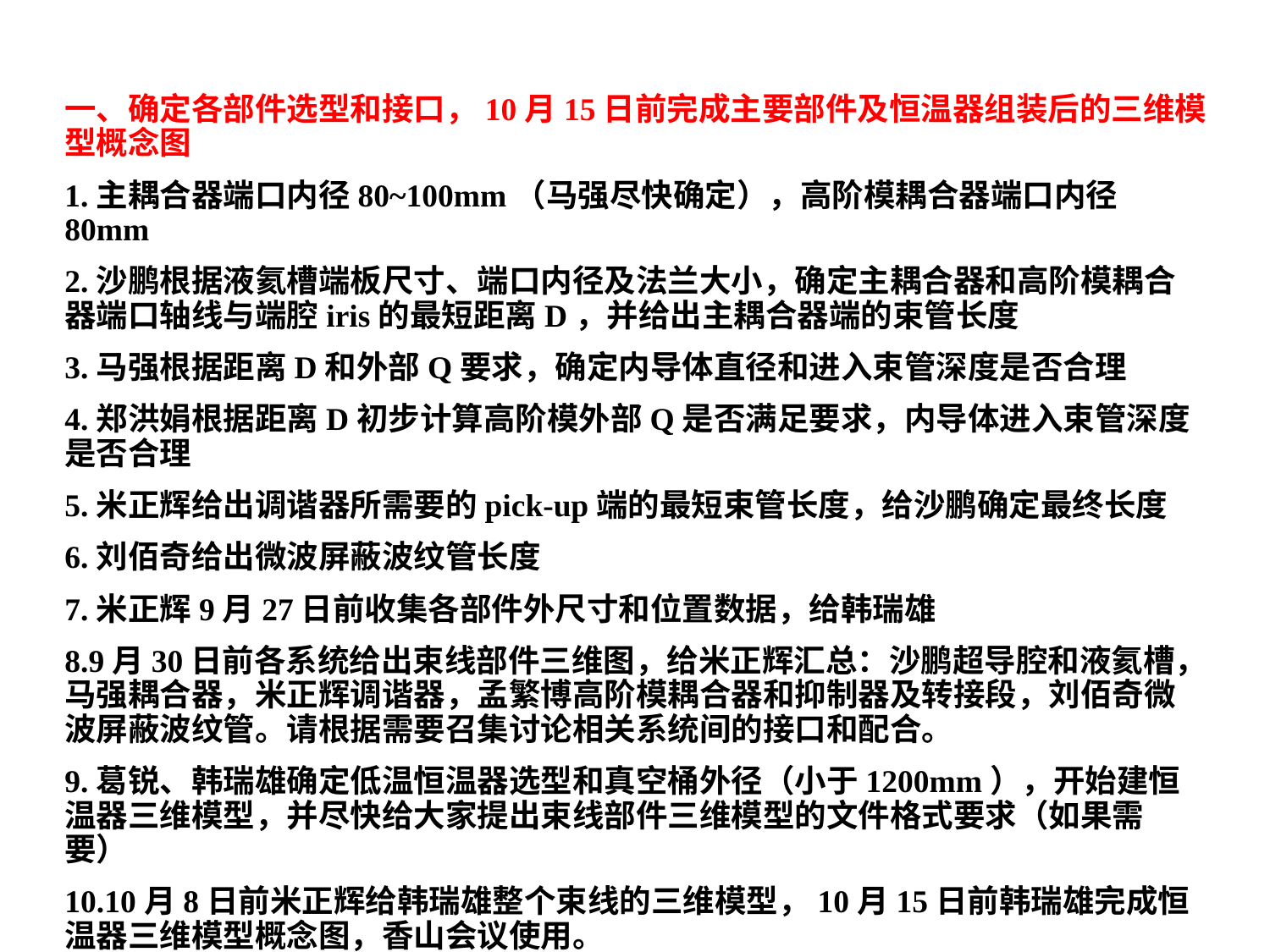

一、确定各部件选型和接口，10月15日前完成主要部件及恒温器组装后的三维模型概念图
1.主耦合器端口内径80~100mm（马强尽快确定），高阶模耦合器端口内径80mm
2.沙鹏根据液氦槽端板尺寸、端口内径及法兰大小，确定主耦合器和高阶模耦合器端口轴线与端腔iris的最短距离D，并给出主耦合器端的束管长度
3.马强根据距离D和外部Q要求，确定内导体直径和进入束管深度是否合理
4.郑洪娟根据距离D初步计算高阶模外部Q是否满足要求，内导体进入束管深度是否合理
5.米正辉给出调谐器所需要的pick-up端的最短束管长度，给沙鹏确定最终长度
6.刘佰奇给出微波屏蔽波纹管长度
7.米正辉9月27日前收集各部件外尺寸和位置数据，给韩瑞雄
8.9月30日前各系统给出束线部件三维图，给米正辉汇总：沙鹏超导腔和液氦槽，马强耦合器，米正辉调谐器，孟繁博高阶模耦合器和抑制器及转接段，刘佰奇微波屏蔽波纹管。请根据需要召集讨论相关系统间的接口和配合。
9.葛锐、韩瑞雄确定低温恒温器选型和真空桶外径（小于1200mm），开始建恒温器三维模型，并尽快给大家提出束线部件三维模型的文件格式要求（如果需要）
10.10月8日前米正辉给韩瑞雄整个束线的三维模型，10月15日前韩瑞雄完成恒温器三维模型概念图，香山会议使用。